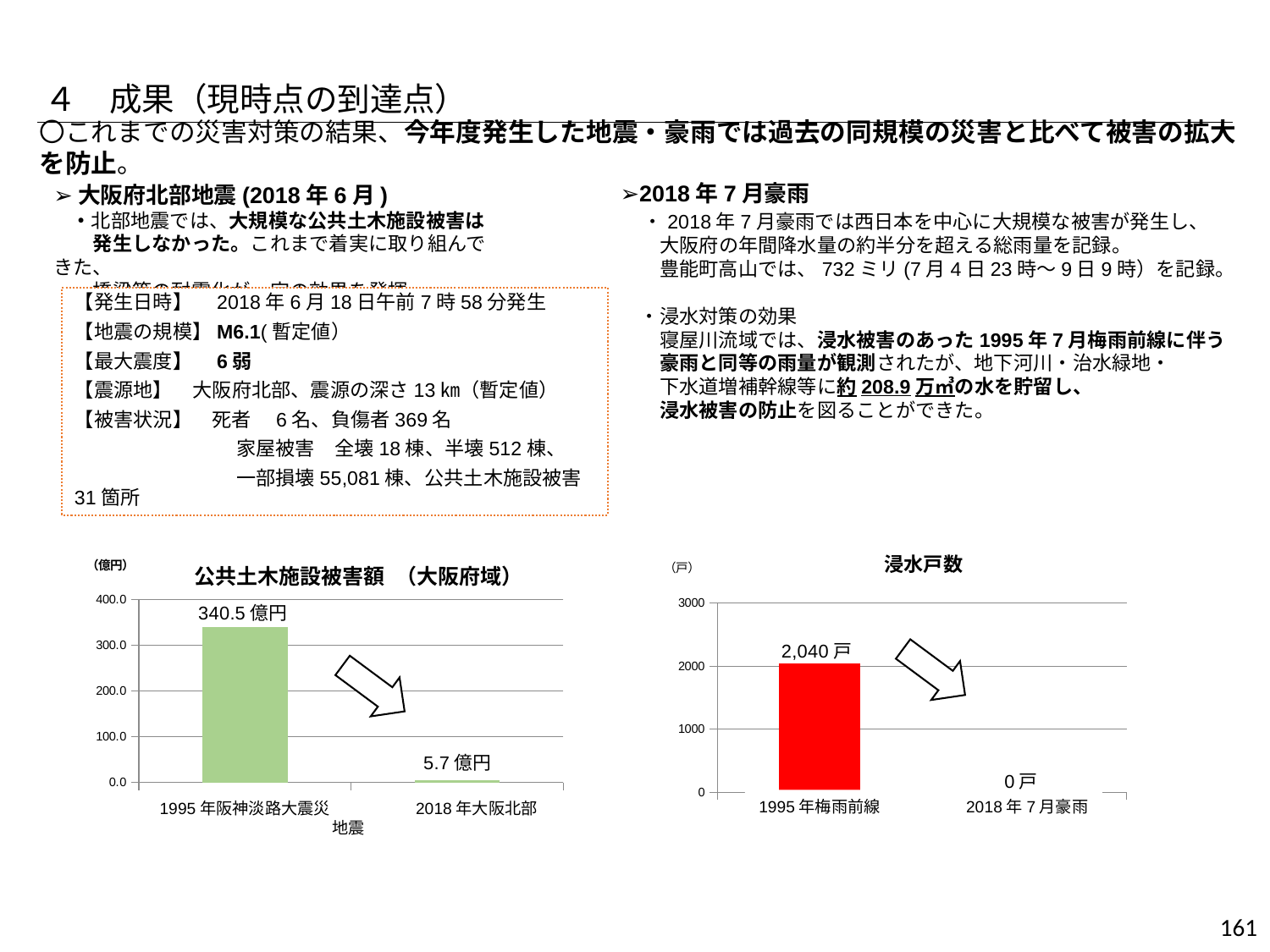

４　成果（現時点の到達点）
〇これまでの災害対策の結果、今年度発生した地震・豪雨では過去の同規模の災害と比べて被害の拡大を防止。
➢2018年7月豪雨
　・2018年7月豪雨では西日本を中心に大規模な被害が発生し、
　　大阪府の年間降水量の約半分を超える総雨量を記録。
　　豊能町高山では、732ミリ(7月4日23時～9日9時）を記録。

　・浸水対策の効果
　　寝屋川流域では、浸水被害のあった1995年7月梅雨前線に伴う
　　豪雨と同等の雨量が観測されたが、地下河川・治水緑地・
　　下水道増補幹線等に約208.9万㎥の水を貯留し、
　　浸水被害の防止を図ることができた。

### Chart

| Category | 床上 | 床下 |
|---|---|---|
| 平成７年梅雨前線 | 14.0 | 2026.0 |
| 平成30年7月豪雨 | 0.0 | 0.0 |
➢大阪府北部地震(2018年6月)
　・北部地震では、大規模な公共土木施設被害は
　　発生しなかった。これまで着実に取り組んできた、
　　橋梁等の耐震化が一定の効果を発揮。
【発生日時】　2018年6月18日午前7時58分発生
【地震の規模】M6.1(暫定値）
【最大震度】　6弱
【震源地】　大阪府北部、震源の深さ13㎞（暫定値）
【被害状況】　死者　6名、負傷者369名
　　　　　　　　 家屋被害　全壊18棟、半壊512棟、
　　　　　　　　 一部損壊55,081棟、公共土木施設被害31箇所
浸水戸数

### Chart: 公共土木施設被害額  （大阪府域）

| Category |  |
|---|---|
| H7阪神淡路大震災 | 340.4512 |
| H30大阪北部地震 | 5.67678 |
1995年梅雨前線　　　　　2018年7月豪雨
1995年阪神淡路大震災　　　　　2018年大阪北部地震
161